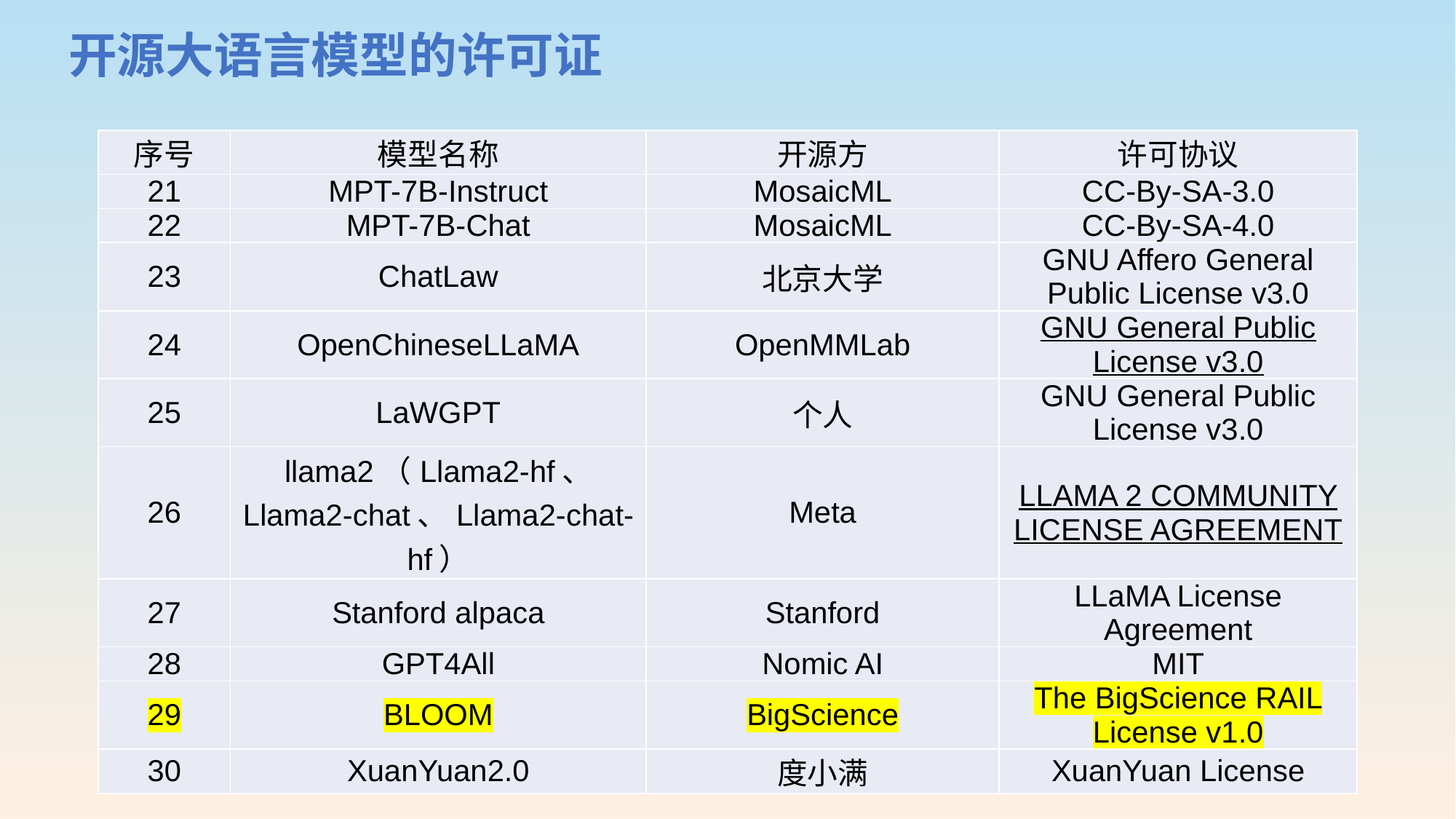

开源大语言模型的许可证
| 序号 | 模型名称 | 开源方 | 许可协议 |
| --- | --- | --- | --- |
| 21 | MPT-7B-Instruct | MosaicML | CC-By-SA-3.0 |
| 22 | MPT-7B-Chat | MosaicML | CC-By-SA-4.0 |
| 23 | ChatLaw | 北京大学 | GNU Affero General Public License v3.0 |
| 24 | OpenChineseLLaMA | OpenMMLab | GNU General Public License v3.0 |
| 25 | LaWGPT | 个人 | GNU General Public License v3.0 |
| 26 | llama2（Llama2-hf、 Llama2-chat、Llama2-chat-hf） | Meta | LLAMA 2 COMMUNITY LICENSE AGREEMENT |
| 27 | Stanford alpaca | Stanford | LLaMA License Agreement |
| 28 | GPT4All | Nomic AI | MIT |
| 29 | BLOOM | BigScience | The BigScience RAIL License v1.0 |
| 30 | XuanYuan2.0 | 度小满 | XuanYuan License |
67